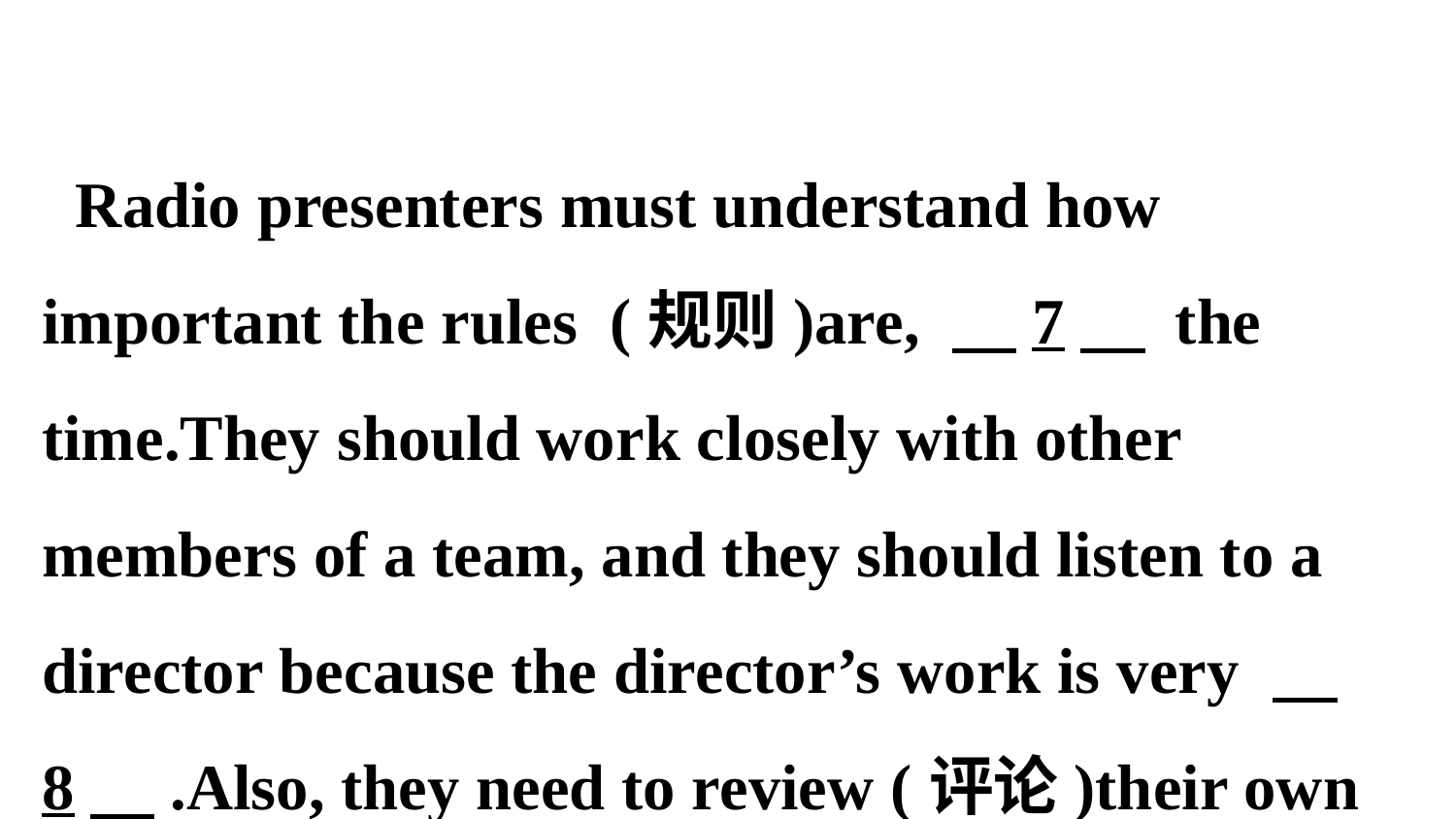

Radio presenters must understand how important the rules  (规则)are, 　7　 the time.They should work closely with other members of a team, and they should listen to a director because the director’s work is very 　8　.Also, they need to review (评论)their own programme and 　9　 the advice from others.So it’s not 　10　 to be a radio presenter.